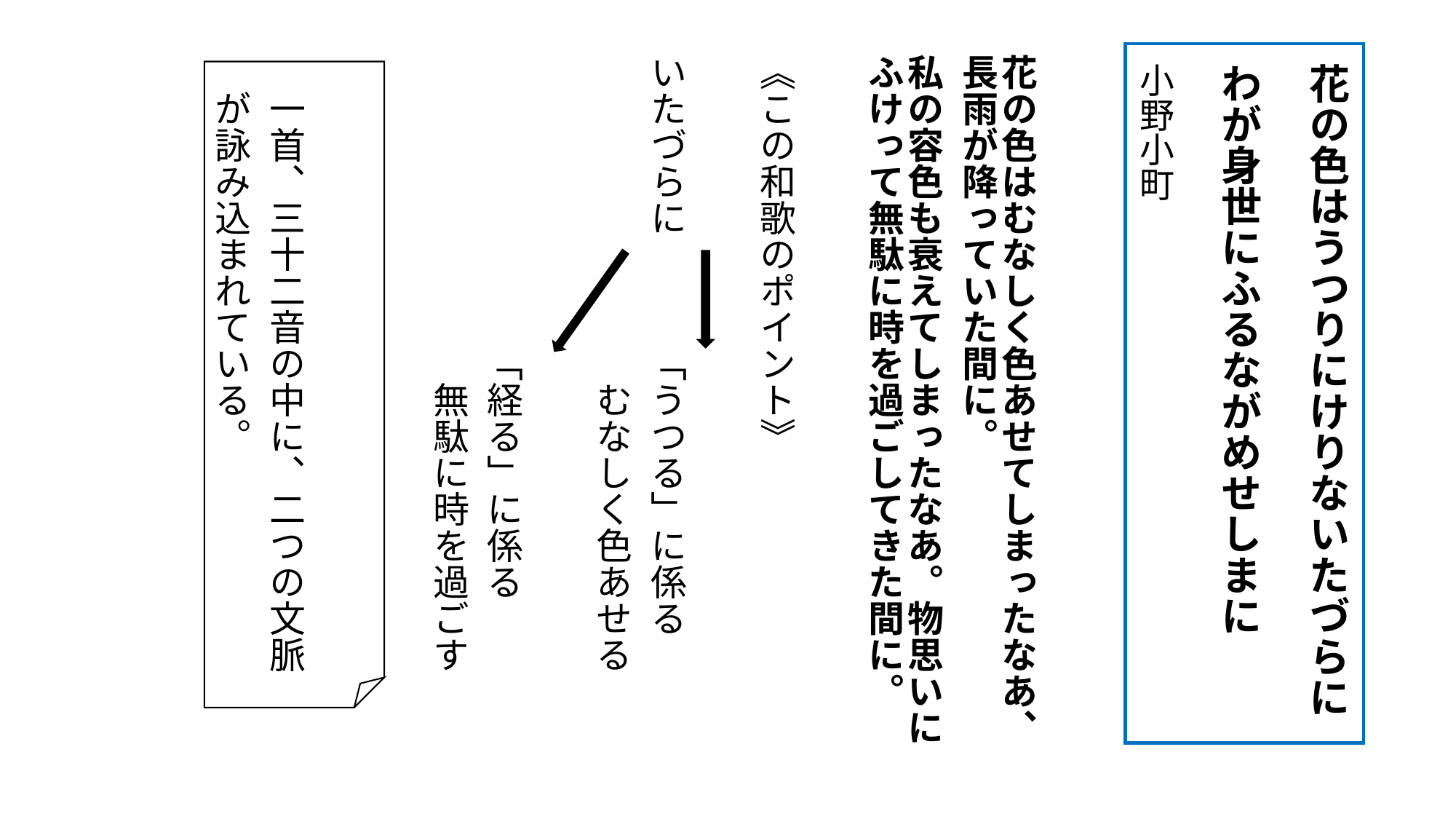

花の色はむなしく色あせてしまったなあ、長雨が降っていた間に。
私の容色も衰えてしまったなあ。物思いにふけって無駄に時を過ごしてきた間に。

《この和歌のポイント》

いたづらに　　　「うつる」に係る
　　　　　　　　　むなしく色あせる

　　　　　　　　「経る」に係る
　　　　　　　　　無駄に時を過ごす

　一首、三十二音の中に、二つの文脈
　が詠み込まれている。

# 花の色はうつりにけりないたづらに わが身世にふるながめせしまに 　　　　　　　　　　　　　　　　小野小町